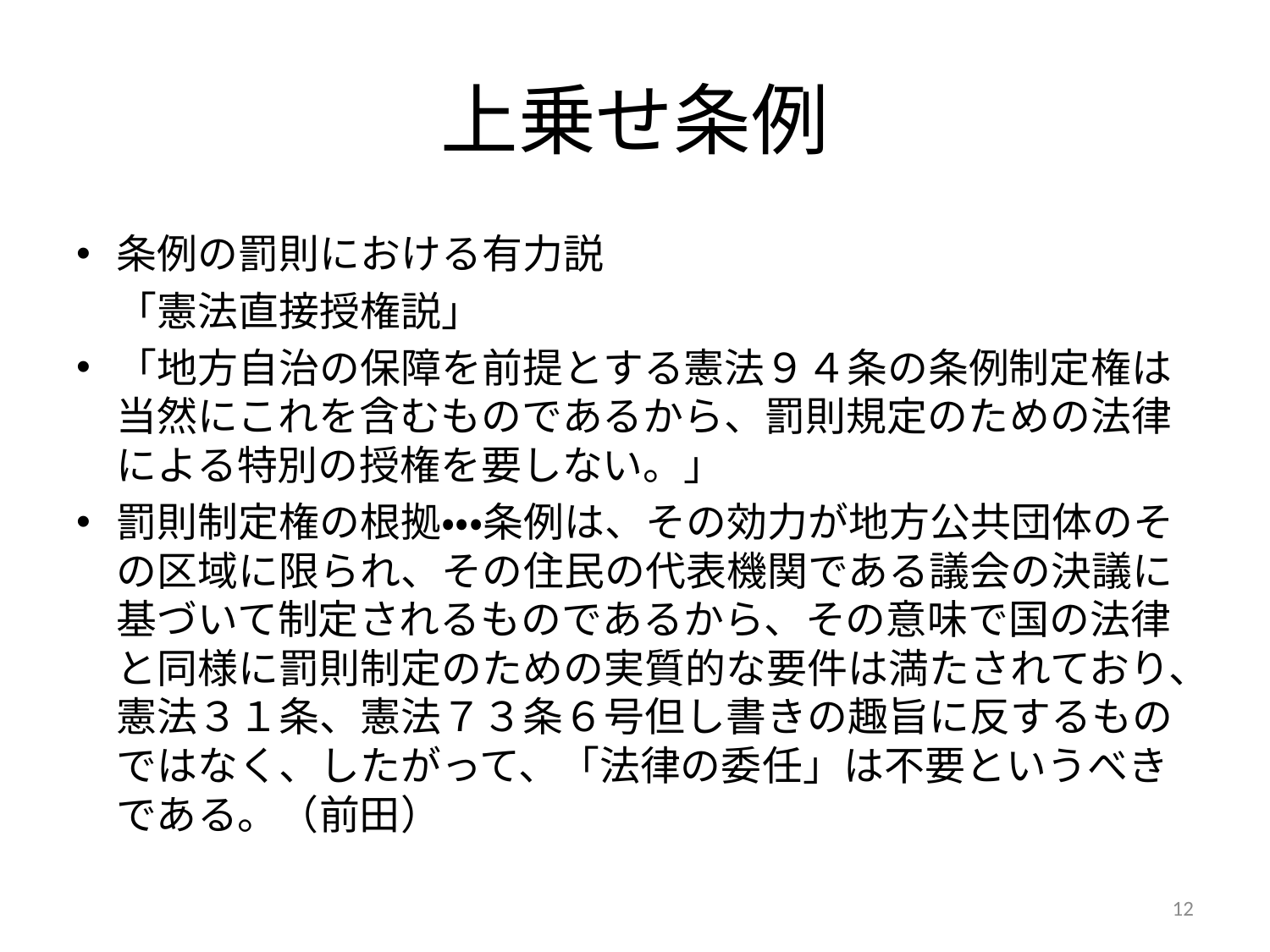

# 上乗せ条例
条例の罰則における有力説
　「憲法直接授権説」
「地方自治の保障を前提とする憲法９４条の条例制定権は当然にこれを含むものであるから、罰則規定のための法律による特別の授権を要しない。」
罰則制定権の根拠・・・条例は、その効力が地方公共団体のその区域に限られ、その住民の代表機関である議会の決議に基づいて制定されるものであるから、その意味で国の法律と同様に罰則制定のための実質的な要件は満たされており、憲法３１条、憲法７３条６号但し書きの趣旨に反するものではなく、したがって、「法律の委任」は不要というべきである。（前田）
12